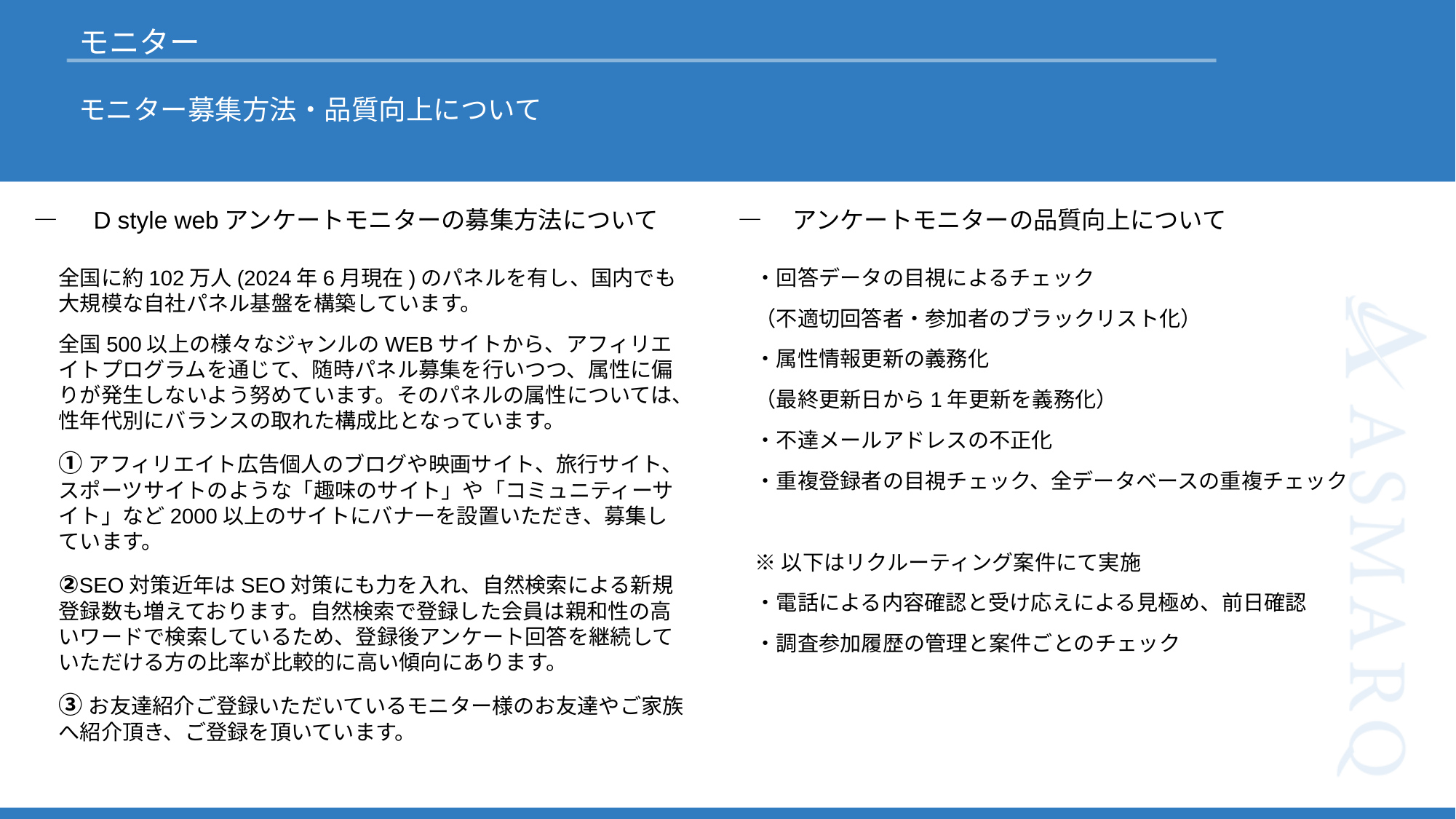

モニター

モニター募集方法・品質向上について
―　D style webアンケートモニターの募集方法について
―　アンケートモニターの品質向上について
・回答データの目視によるチェック
（不適切回答者・参加者のブラックリスト化）
・属性情報更新の義務化
（最終更新日から1年更新を義務化）
・不達メールアドレスの不正化
・重複登録者の目視チェック、全データベースの重複チェック

※以下はリクルーティング案件にて実施
・電話による内容確認と受け応えによる見極め、前日確認
・調査参加履歴の管理と案件ごとのチェック
全国に約102万人(2024年6月現在)のパネルを有し、国内でも大規模な自社パネル基盤を構築しています。
全国500以上の様々なジャンルのWEBサイトから、アフィリエイトプログラムを通じて、随時パネル募集を行いつつ、属性に偏りが発生しないよう努めています。そのパネルの属性については、性年代別にバランスの取れた構成比となっています。
➀アフィリエイト広告個人のブログや映画サイト、旅行サイト、スポーツサイトのような「趣味のサイト」や「コミュニティーサイト」など2000以上のサイトにバナーを設置いただき、募集しています。
②SEO対策近年はSEO対策にも力を入れ、自然検索による新規登録数も増えております。自然検索で登録した会員は親和性の高いワードで検索しているため、登録後アンケート回答を継続していただける方の比率が比較的に高い傾向にあります。
③お友達紹介ご登録いただいているモニター様のお友達やご家族へ紹介頂き、ご登録を頂いています。